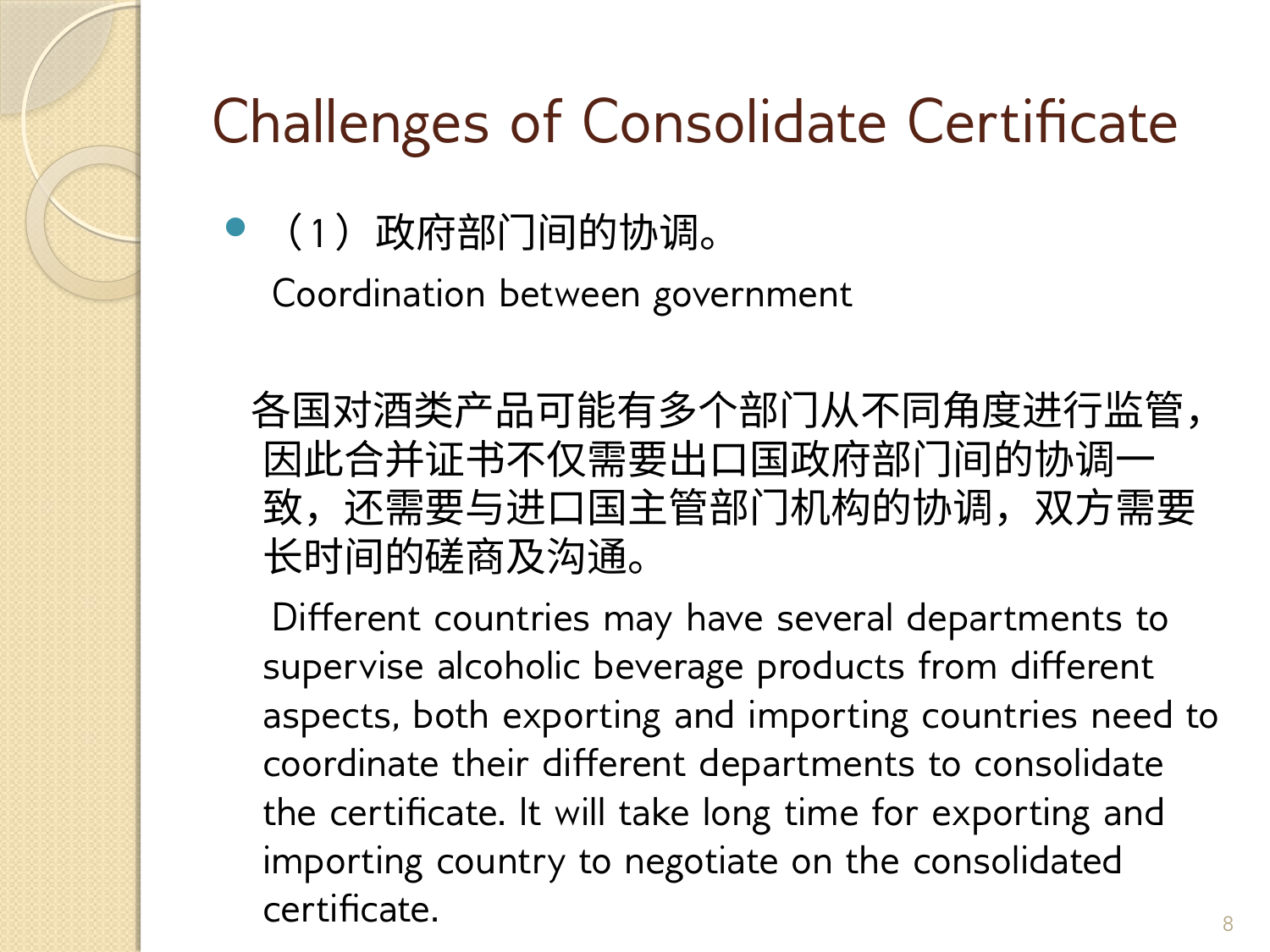

# Challenges of Consolidate Certificate
（1）政府部门间的协调。
    Coordination between government

  各国对酒类产品可能有多个部门从不同角度进行监管，因此合并证书不仅需要出口国政府部门间的协调一致，还需要与进口国主管部门机构的协调，双方需要长时间的磋商及沟通。
    Different countries may have several departments to supervise alcoholic beverage products from different aspects, both exporting and importing countries need to coordinate their different departments to consolidate the certificate. It will take long time for exporting and importing country to negotiate on the consolidated certificate.
8